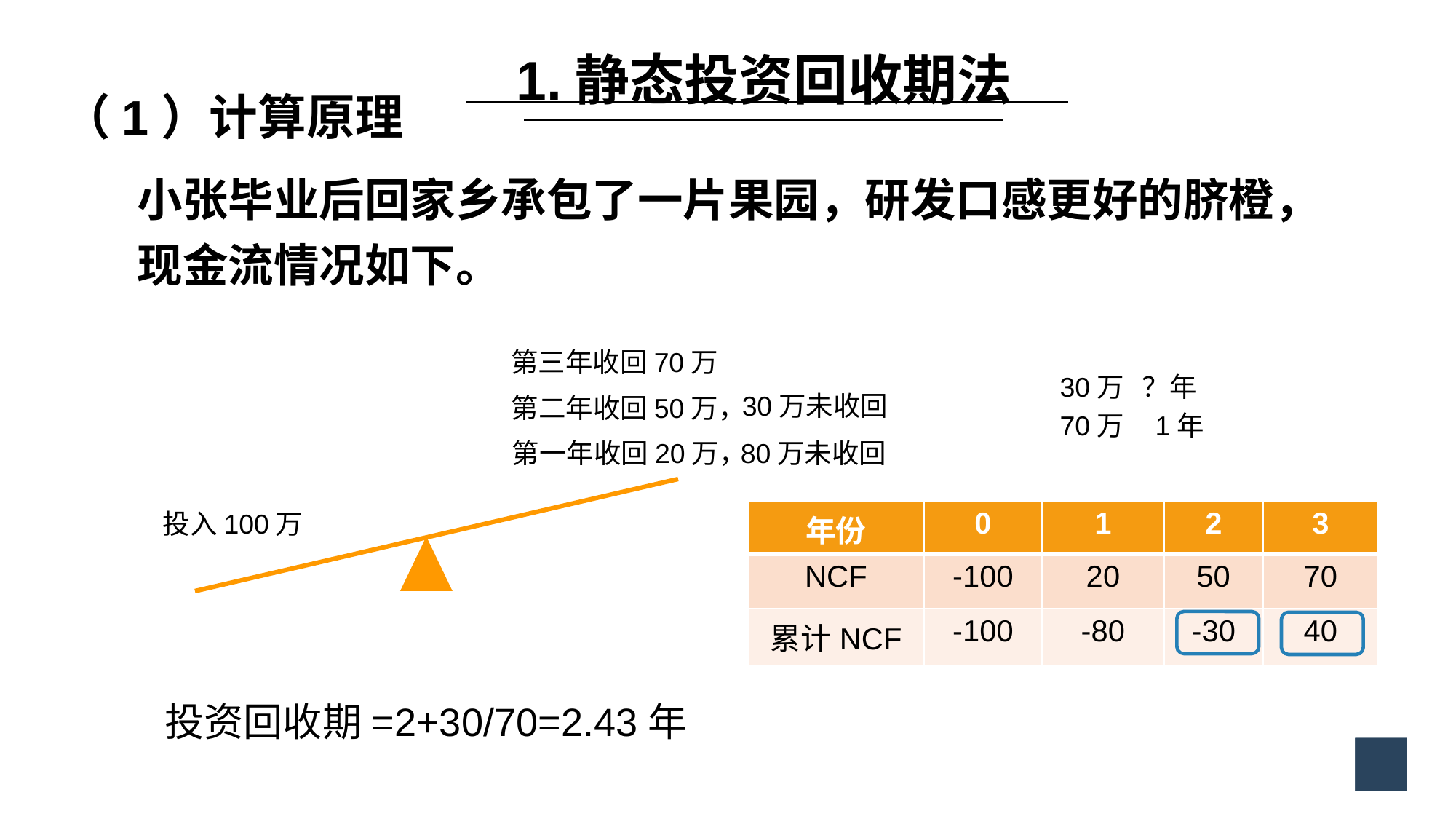

1.静态投资回收期法
（1）计算原理
小张毕业后回家乡承包了一片果园，研发口感更好的脐橙，现金流情况如下。
第三年收回70万
30万   ？年
70万    1年
30万未收回
第二年收回50万，
80万未收回
第一年收回20万，
投入100万
| 年份 | 0 | 1 | 2 | 3 |
| --- | --- | --- | --- | --- |
| NCF | -100 | 20 | 50 | 70 |
| 累计NCF | -100 | -80 | -30 | 40 |

  投资回收期=2+30/70=2.43年
63